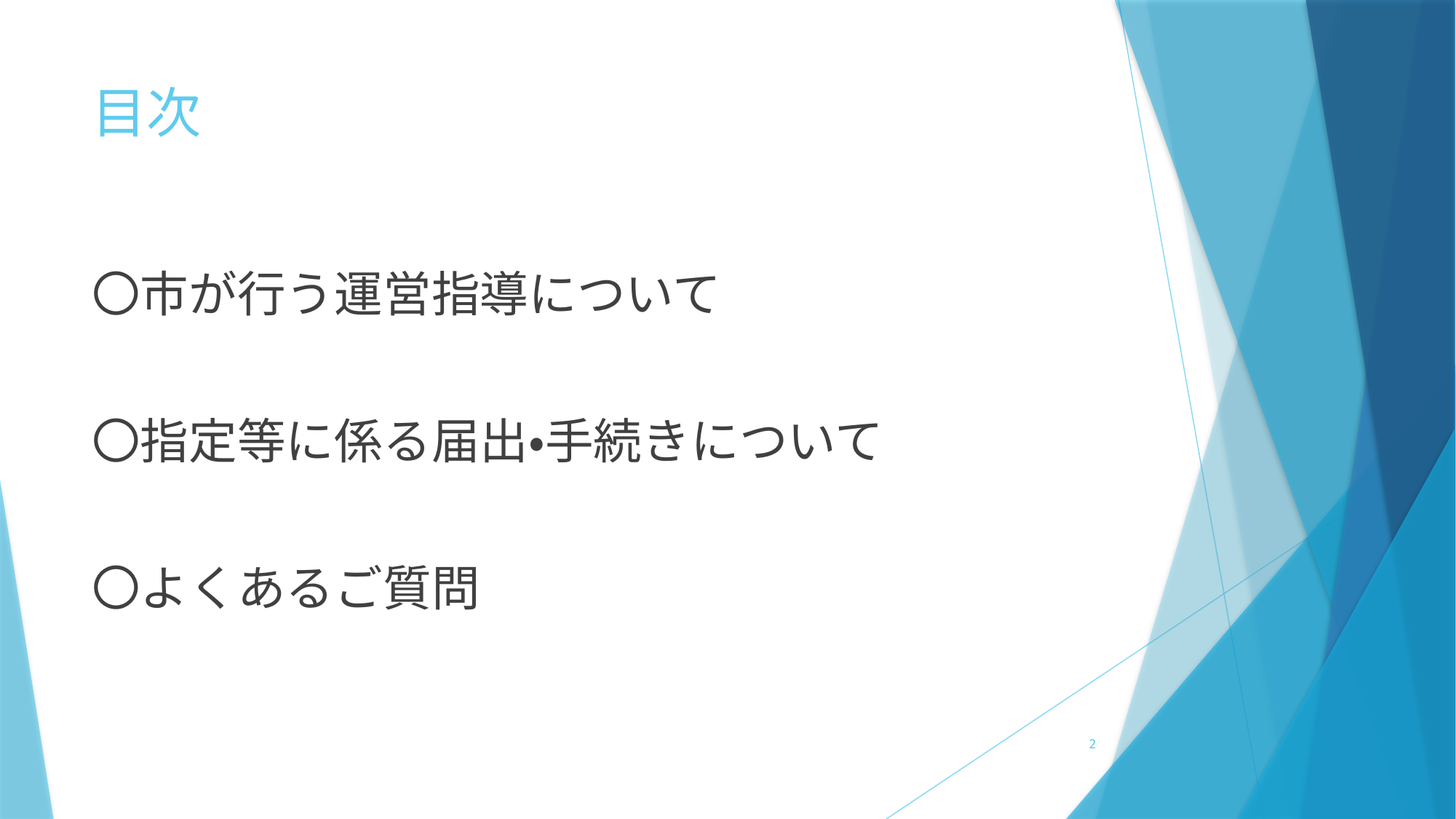

# 目次
〇市が行う運営指導について

〇指定等に係る届出・手続きについて

〇よくあるご質問
2